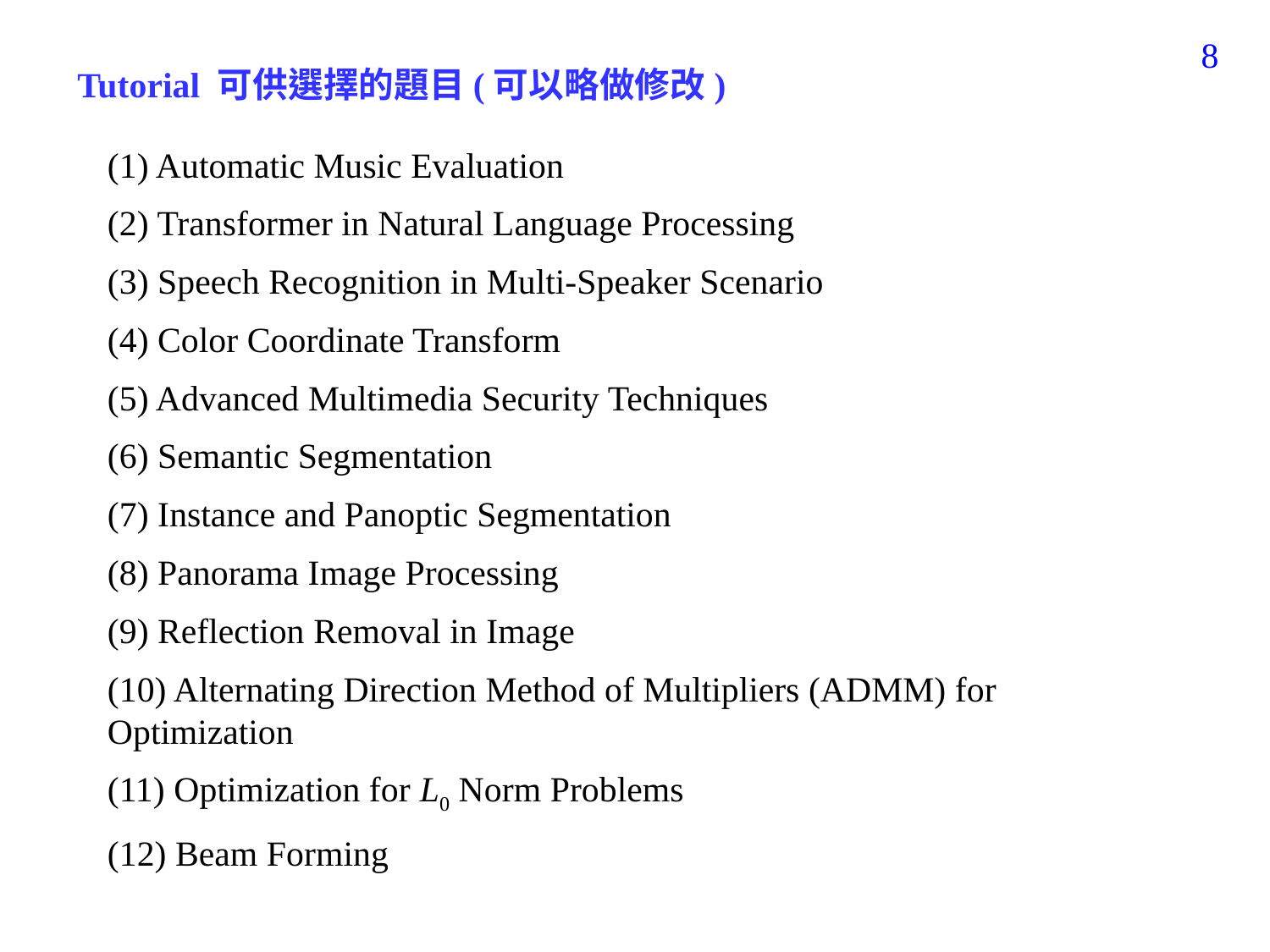

8
Tutorial 可供選擇的題目(可以略做修改)
(1) Automatic Music Evaluation
(2) Transformer in Natural Language Processing
(3) Speech Recognition in Multi-Speaker Scenario
(4) Color Coordinate Transform
(5) Advanced Multimedia Security Techniques
(6) Semantic Segmentation
(7) Instance and Panoptic Segmentation
(8) Panorama Image Processing
(9) Reflection Removal in Image
(10) Alternating Direction Method of Multipliers (ADMM) for Optimization
(11) Optimization for L0 Norm Problems
(12) Beam Forming